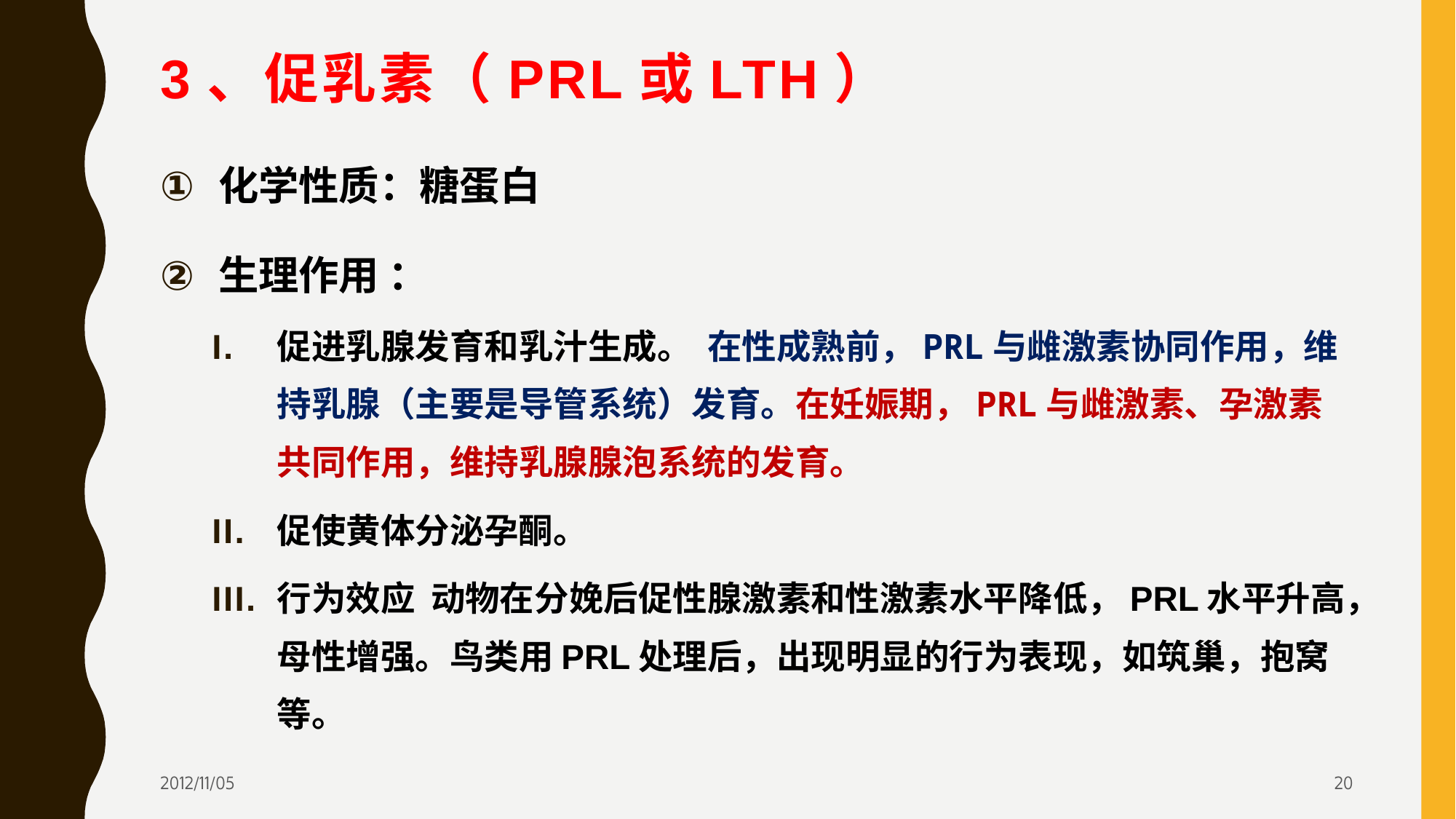

# 3、促乳素（PRL或LTH）
化学性质：糖蛋白
生理作用 ：
促进乳腺发育和乳汁生成。  在性成熟前，PRL与雌激素协同作用，维持乳腺（主要是导管系统）发育。在妊娠期，PRL与雌激素、孕激素共同作用，维持乳腺腺泡系统的发育。
促使黄体分泌孕酮。
行为效应  动物在分娩后促性腺激素和性激素水平降低，PRL水平升高，母性增强。鸟类用PRL处理后，出现明显的行为表现，如筑巢，抱窝等。

2012/11/05
20